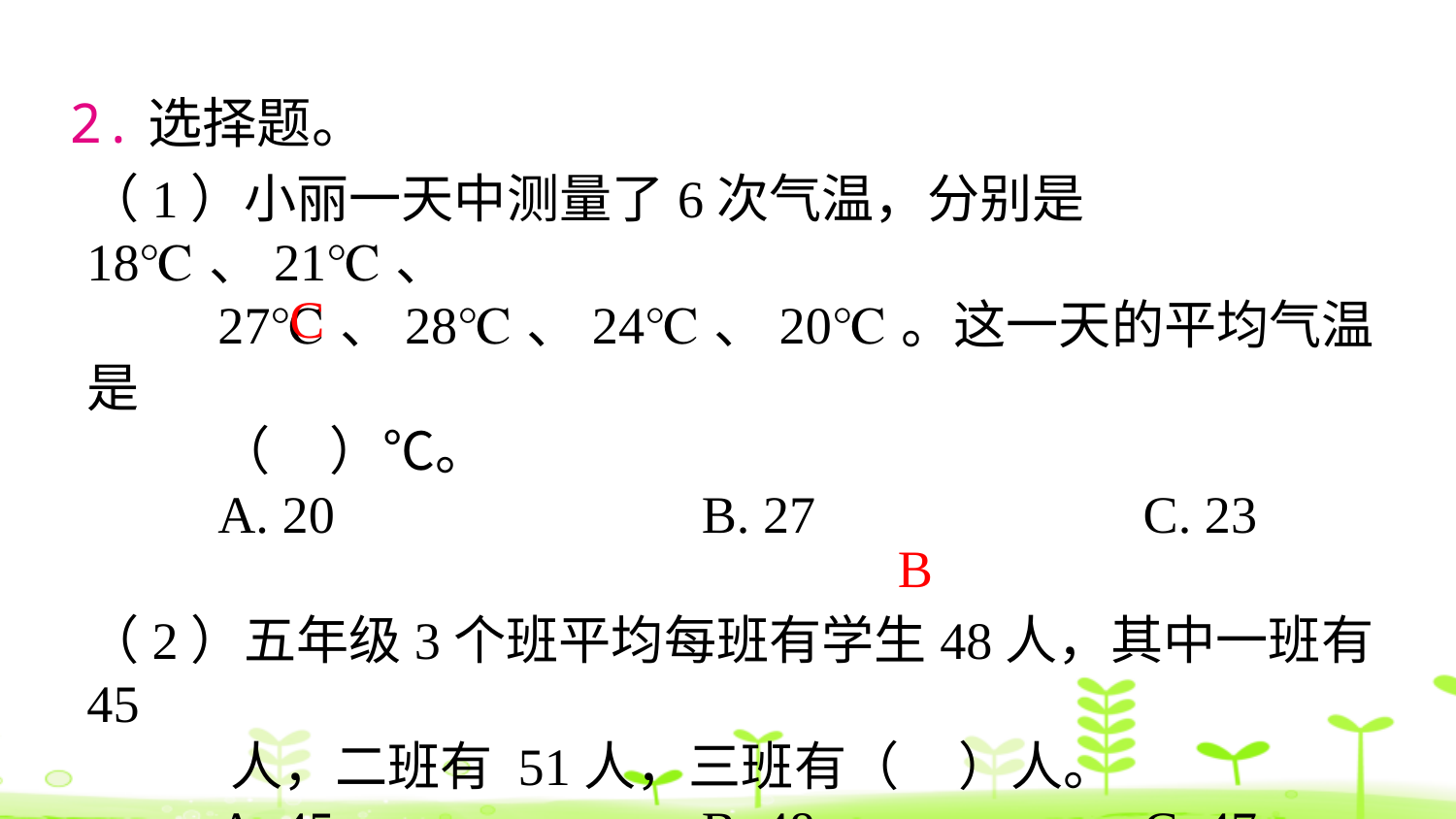

2.选择题。
（1）小丽一天中测量了6次气温，分别是18℃、21℃、
          27℃、28℃、24℃、20℃。这一天的平均气温是
          （     ）℃。
          A. 20                            B. 27                         C. 23

（2）五年级3个班平均每班有学生48人，其中一班有45
           人，二班有 51人，三班有（     ）人。
          A. 45                            B. 48                         C. 47
C
B